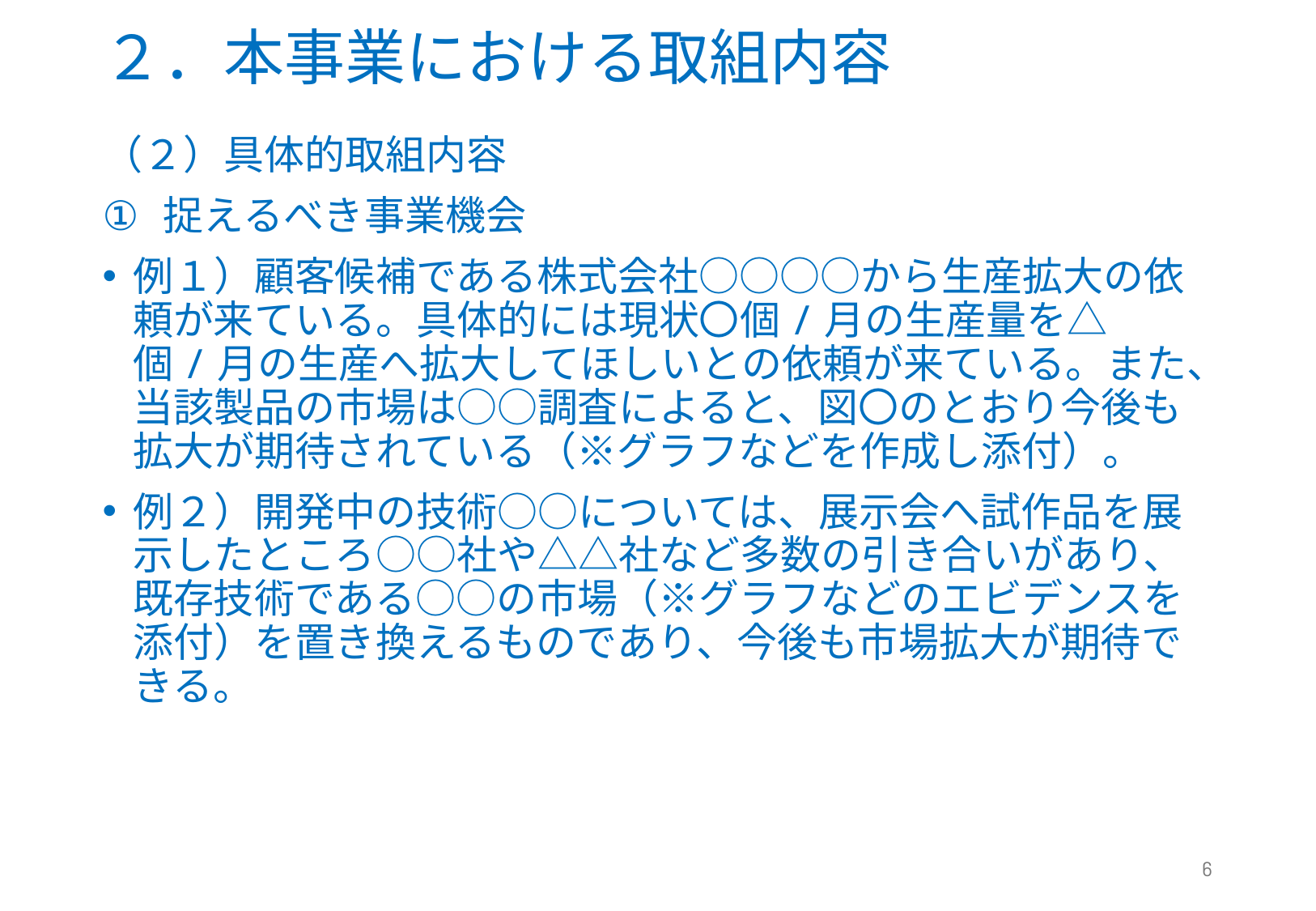

# ２．本事業における取組内容
（２）具体的取組内容
捉えるべき事業機会
例１）顧客候補である株式会社○○○○から生産拡大の依頼が来ている。具体的には現状〇個/月の生産量を△個/月の生産へ拡大してほしいとの依頼が来ている。また、当該製品の市場は○○調査によると、図〇のとおり今後も拡大が期待されている（※グラフなどを作成し添付）。
例２）開発中の技術○○については、展示会へ試作品を展示したところ○○社や△△社など多数の引き合いがあり、既存技術である○○の市場（※グラフなどのエビデンスを添付）を置き換えるものであり、今後も市場拡大が期待できる。

6